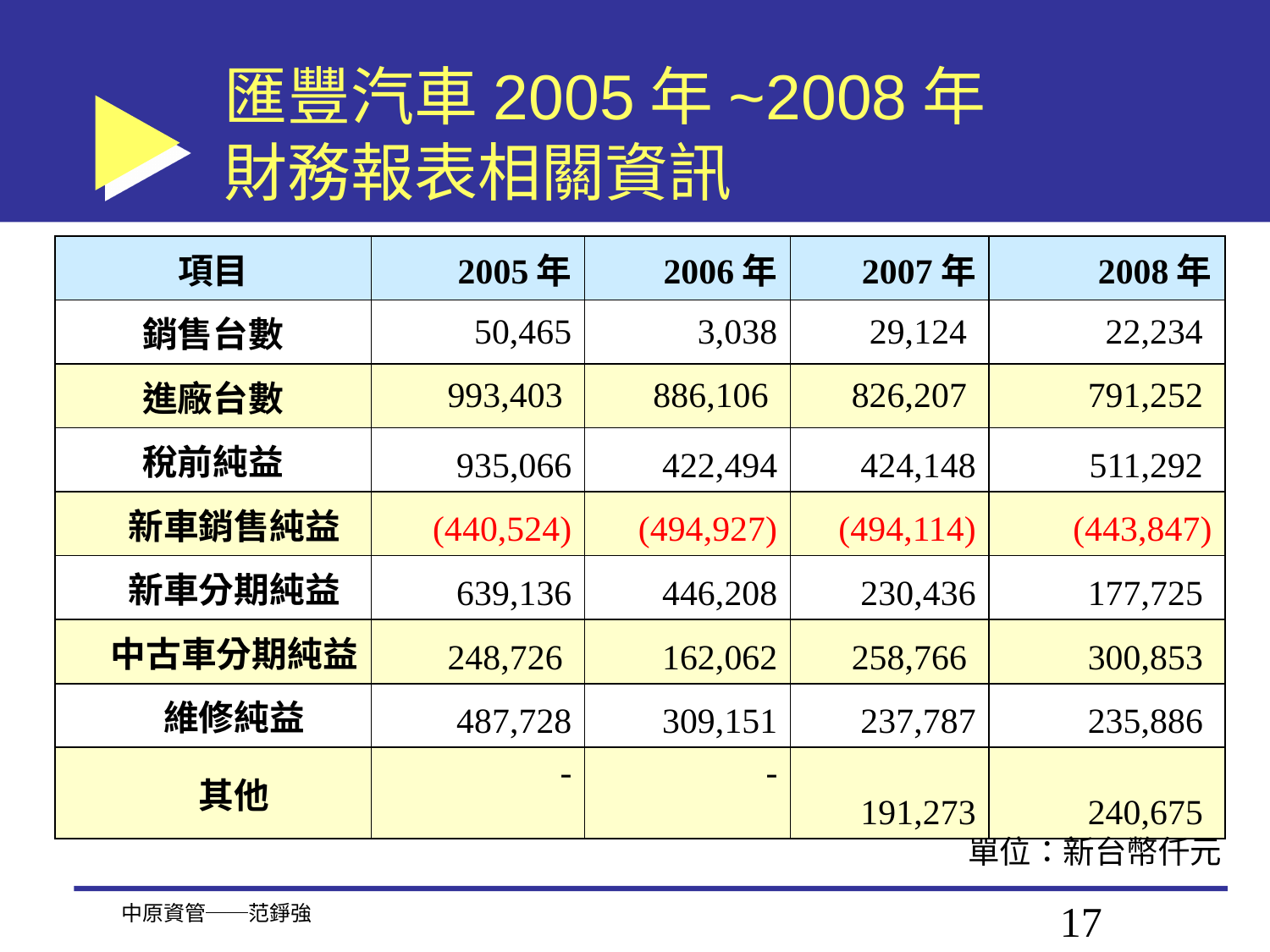

# 匯豐汽車2005年~2008年 財務報表相關資訊
| 項目 | 2005年 | 2006年 | 2007年 | 2008年 |
| --- | --- | --- | --- | --- |
| 銷售台數 | 50,465 | 3,038 | 29,124 | 22,234 |
| 進廠台數 | 993,403 | 886,106 | 826,207 | 791,252 |
| 稅前純益 | 935,066 | 422,494 | 424,148 | 511,292 |
| 新車銷售純益 | (440,524) | (494,927) | (494,114) | (443,847) |
| 新車分期純益 | 639,136 | 446,208 | 230,436 | 177,725 |
| 中古車分期純益 | 248,726 | 162,062 | 258,766 | 300,853 |
| 維修純益 | 487,728 | 309,151 | 237,787 | 235,886 |
| 其他 | - | - | 191,273 | 240,675 |
單位：新台幣仟元